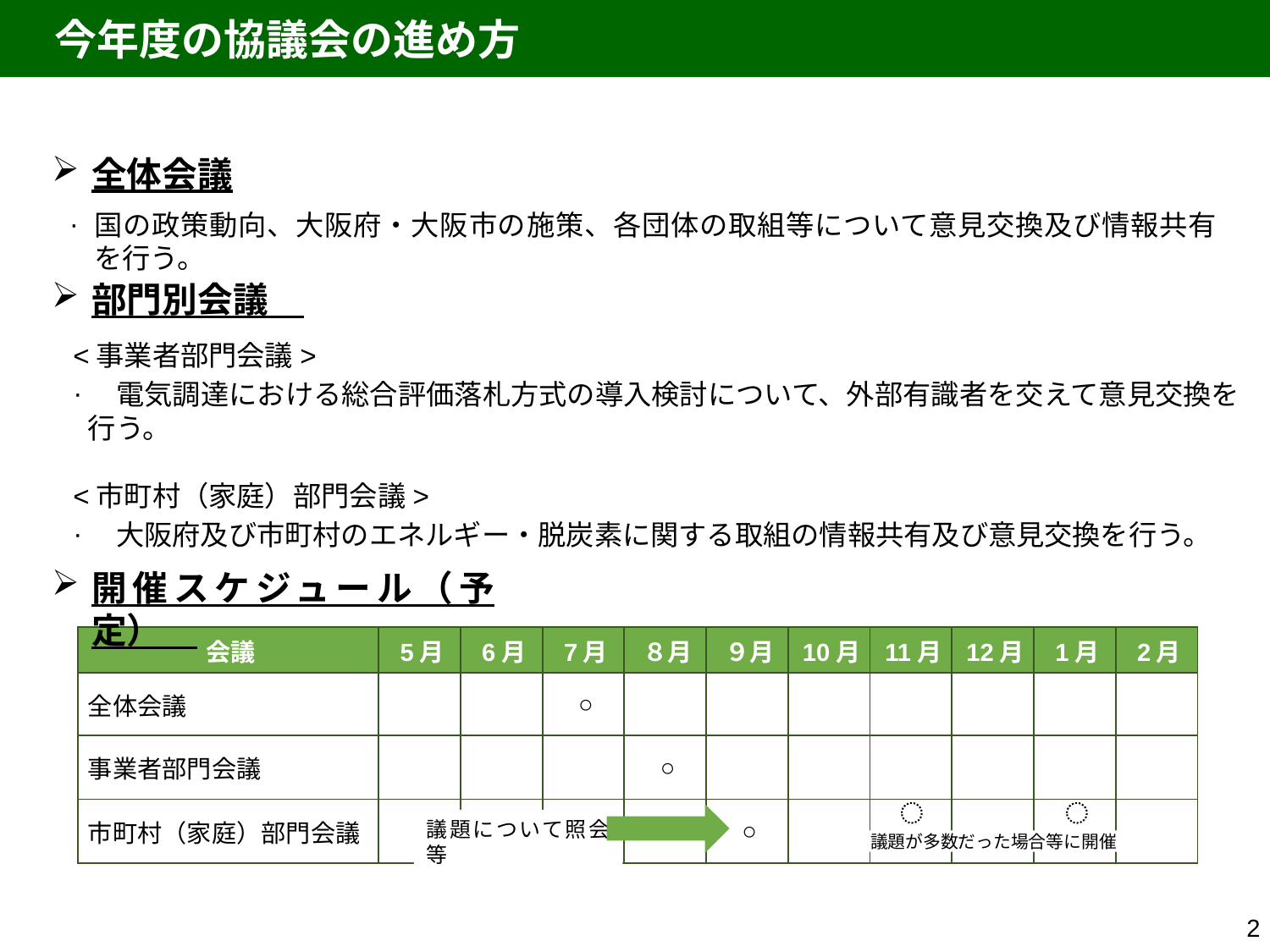

今年度の協議会の進め方
全体会議
国の政策動向、大阪府・大阪市の施策、各団体の取組等について意見交換及び情報共有を行う。
部門別会議
<事業者部門会議>
　電気調達における総合評価落札方式の導入検討について、外部有識者を交えて意見交換を行う。

<市町村（家庭）部門会議>
　大阪府及び市町村のエネルギー・脱炭素に関する取組の情報共有及び意見交換を行う。
開催スケジュール（予定）
| 会議 | 5月 | 6月 | 7月 | ８月 | ９月 | 10月 | 11月 | 12月 | 1月 | 2月 |
| --- | --- | --- | --- | --- | --- | --- | --- | --- | --- | --- |
| 全体会議 |  |  | ○ |  |  |  |  |  |  |  |
| 事業者部門会議 |  |  |  | ○ |  |  |  |  |  |  |
| 市町村（家庭）部門会議 |  |  |  |  | ○ |  |  |  |  |  |

議題について照会等
議題が多数だった場合等に開催
2